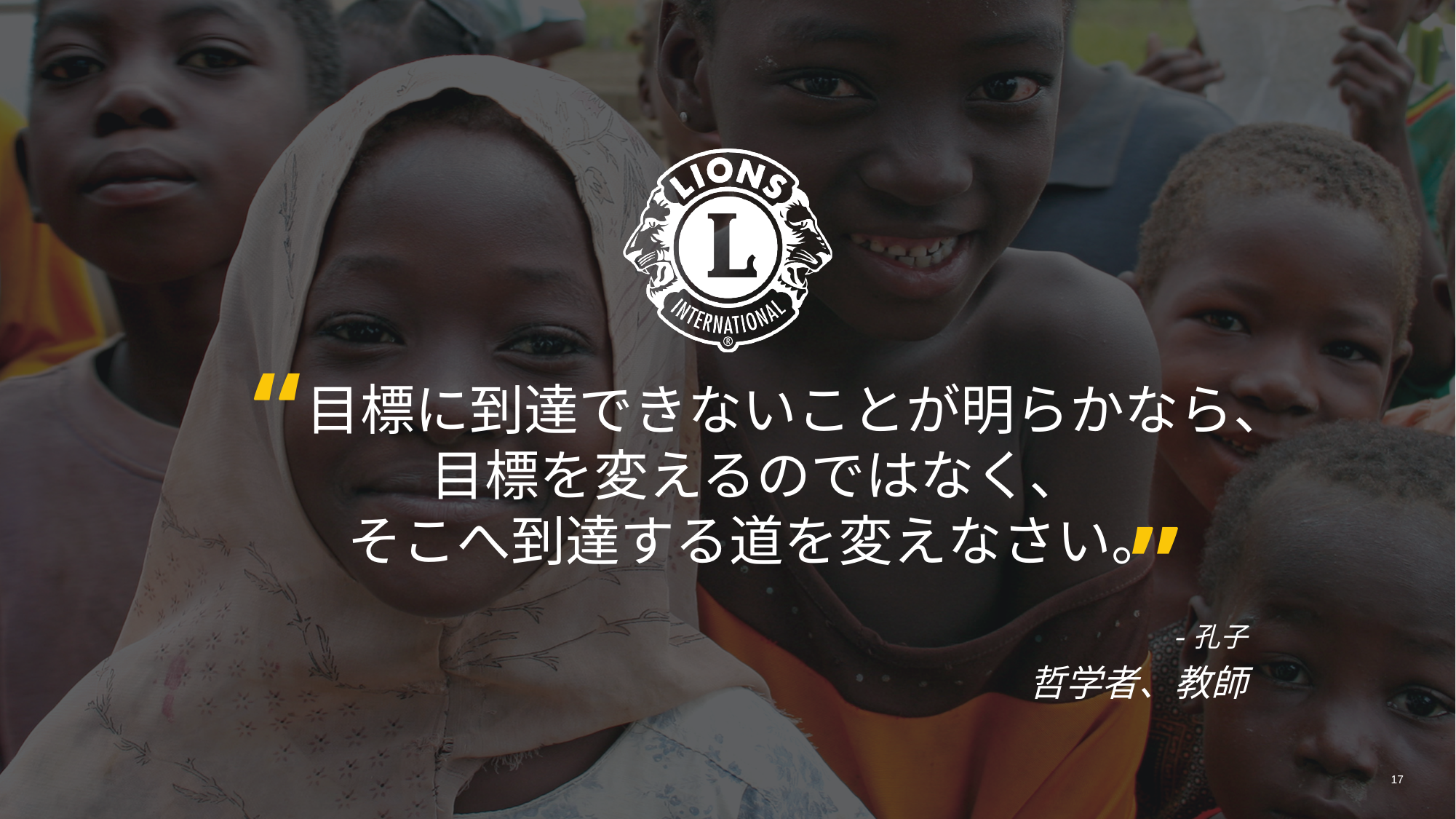

目標に到達できないことが明らかなら、目標を変えるのではなく、
そこへ到達する道を変えなさい。

-孔子
哲学者、教師